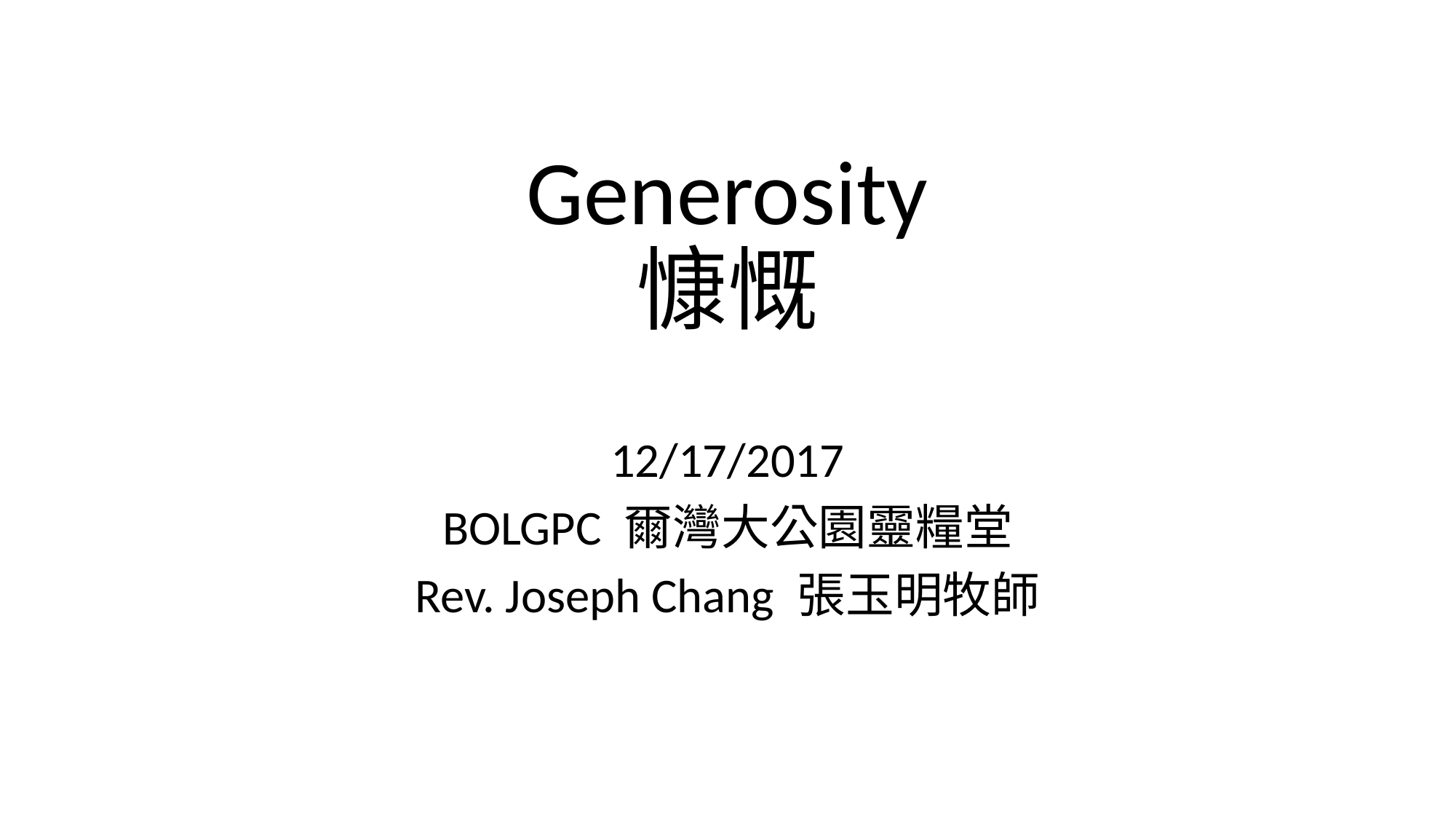

# Generosity 慷慨
12/17/2017
BOLGPC 爾灣大公園靈糧堂
Rev. Joseph Chang 張玉明牧師